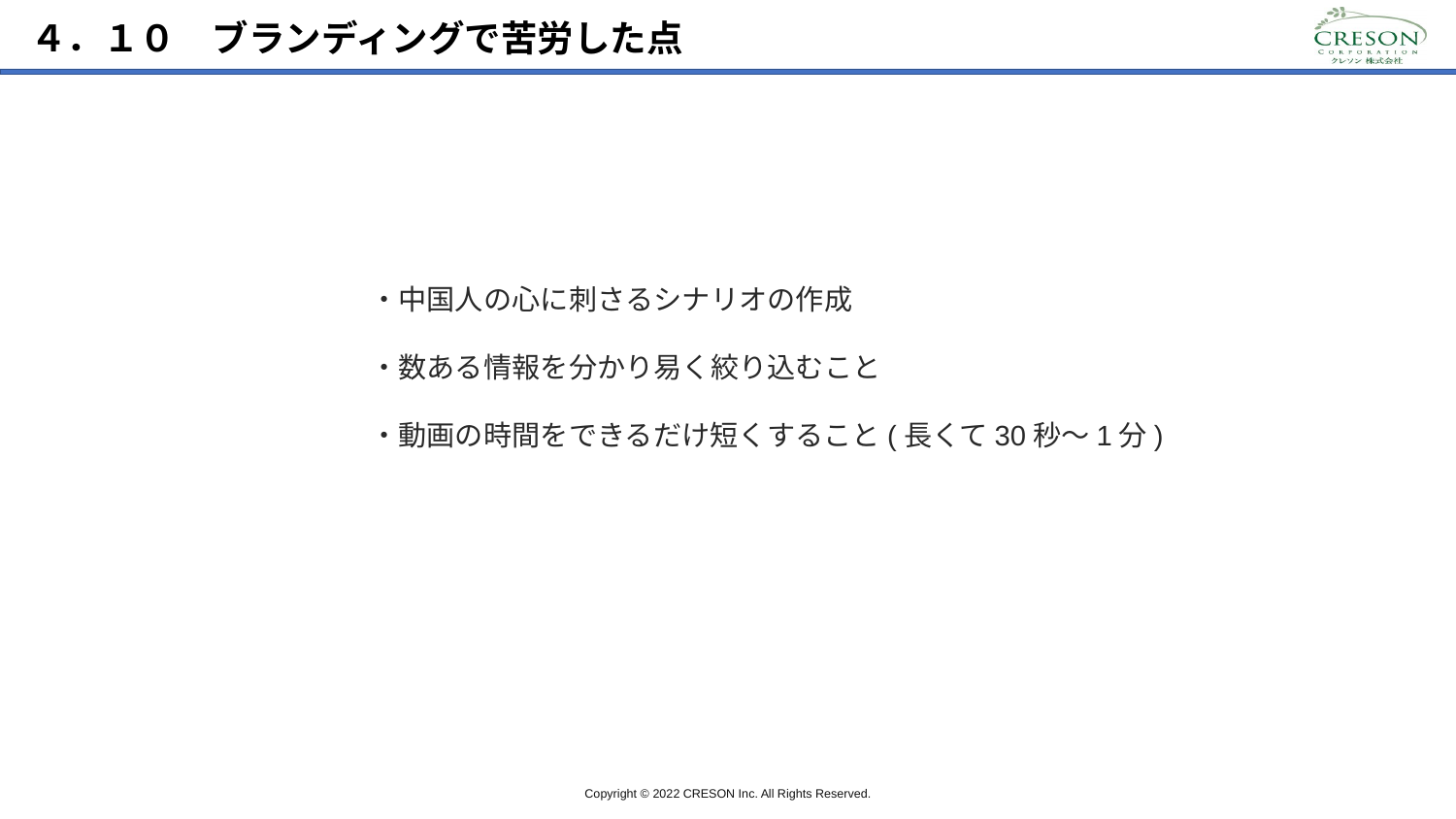

４．１０　ブランディングで苦労した点
・中国人の心に刺さるシナリオの作成

・数ある情報を分かり易く絞り込むこと

・動画の時間をできるだけ短くすること(長くて30秒～1分)